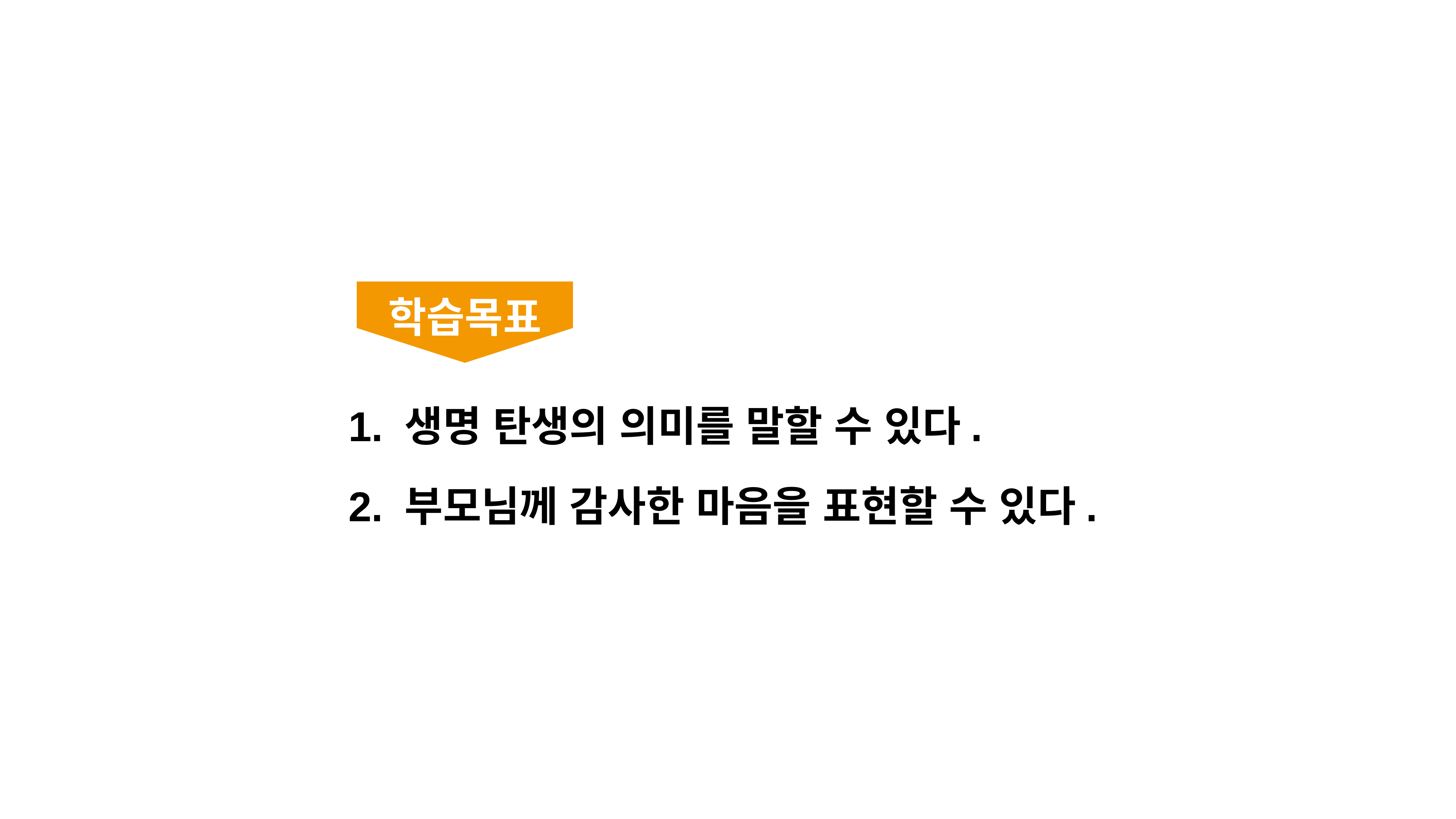

학습목표
1. 생명 탄생의 의미를 말할 수 있다.
2. 부모님께 감사한 마음을 표현할 수 있다.